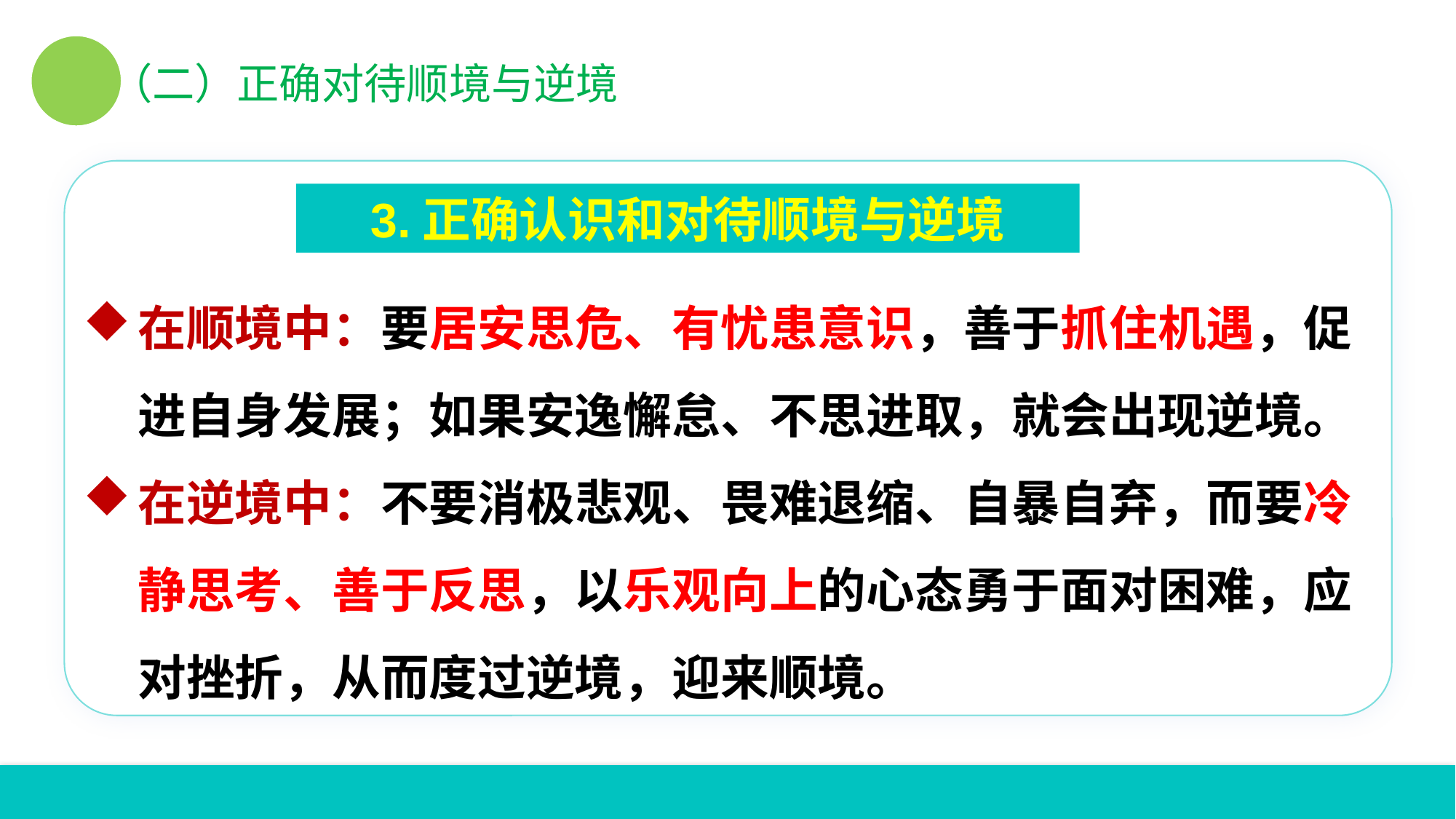

聿见思政统编新教材教学网 www.yjsz2020.cn 原创作品

（二）正确对待顺境与逆境

3.正确认识和对待顺境与逆境
在顺境中：要居安思危、有忧患意识，善于抓住机遇，促进自身发展；如果安逸懈怠、不思进取，就会出现逆境。
在逆境中：不要消极悲观、畏难退缩、自暴自弃，而要冷静思考、善于反思，以乐观向上的心态勇于面对困难，应对挫折，从而度过逆境，迎来顺境。